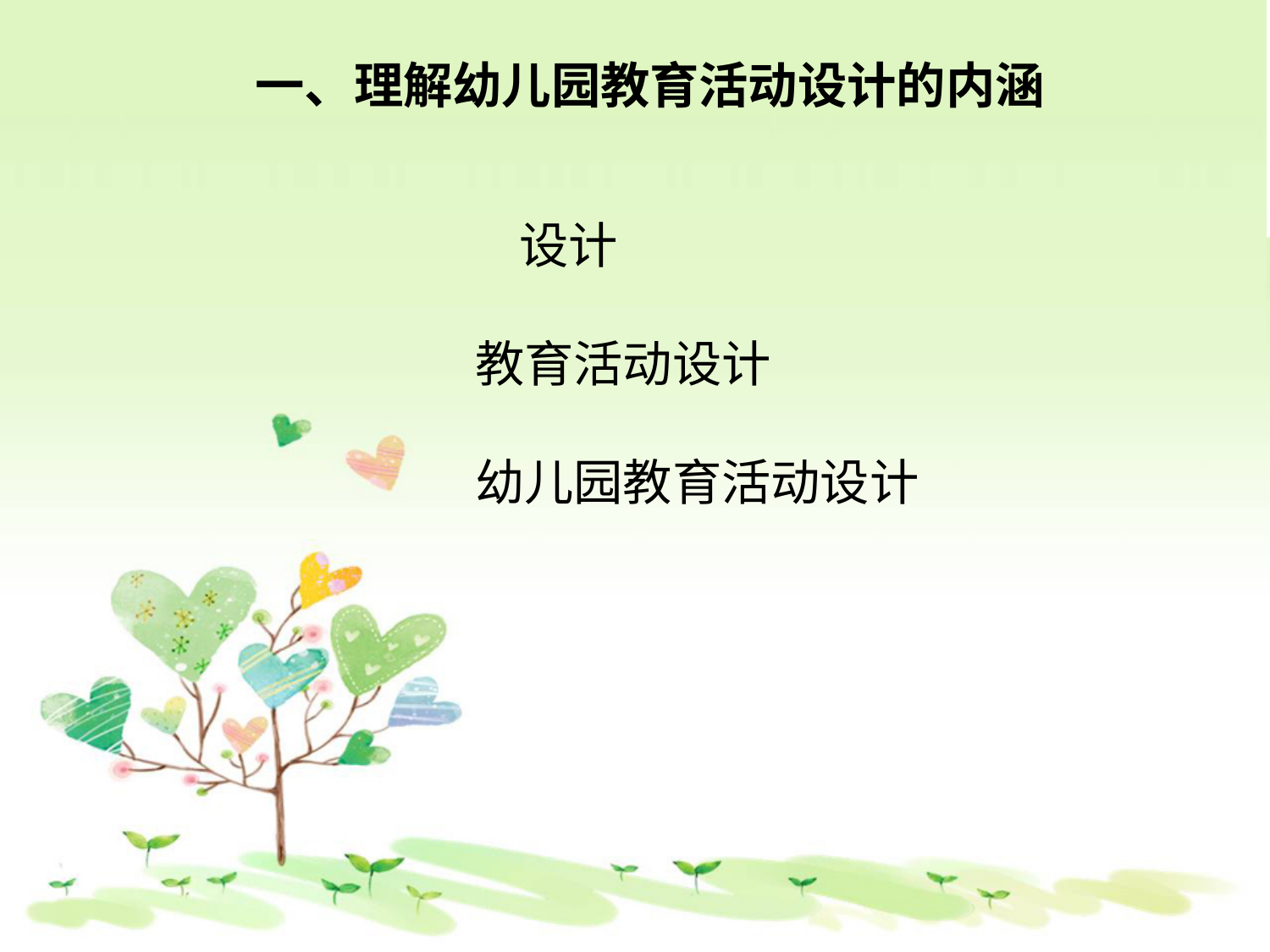

一、理解幼儿园教育活动设计的内涵
        设计
    教育活动设计
    幼儿园教育活动设计